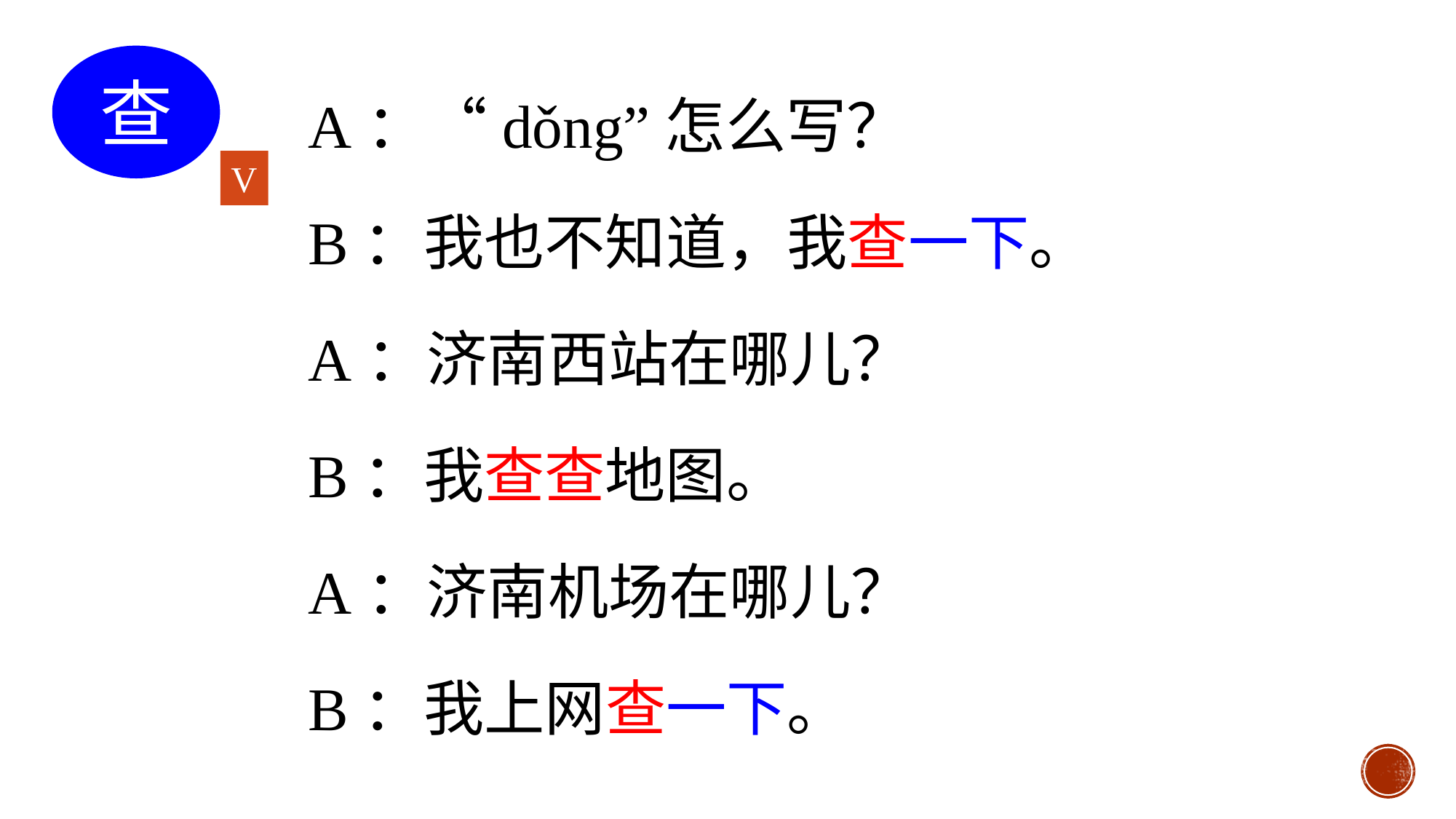

A：“dǒng”怎么写？
B：我也不知道，我查一下。
A：济南西站在哪儿？
B：我查查地图。
A：济南机场在哪儿？
B：我上网查一下。
查
V